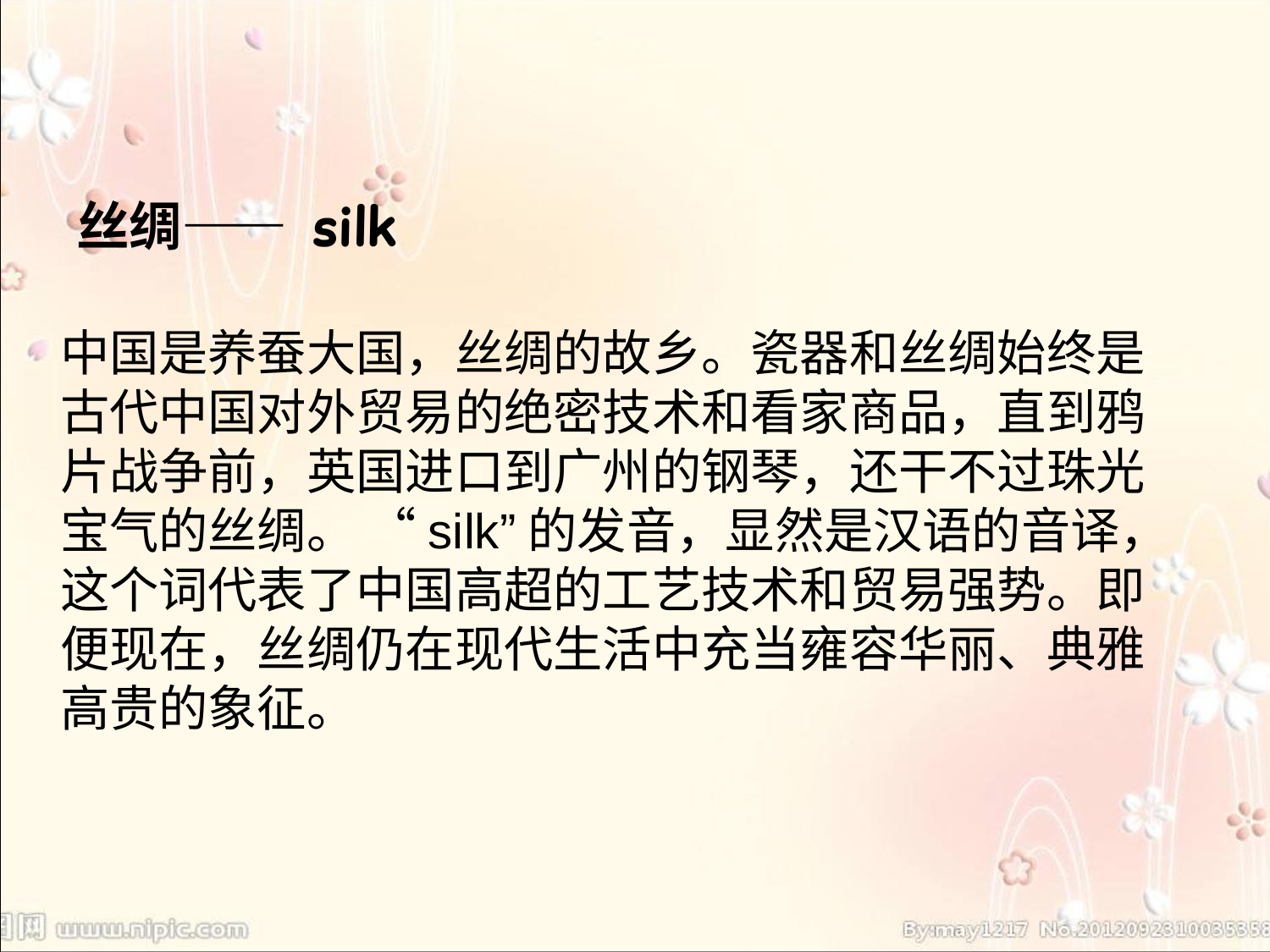

# 丝绸—— silk
中国是养蚕大国，丝绸的故乡。瓷器和丝绸始终是古代中国对外贸易的绝密技术和看家商品，直到鸦片战争前，英国进口到广州的钢琴，还干不过珠光宝气的丝绸。 “silk”的发音，显然是汉语的音译，这个词代表了中国高超的工艺技术和贸易强势。即便现在，丝绸仍在现代生活中充当雍容华丽、典雅高贵的象征。